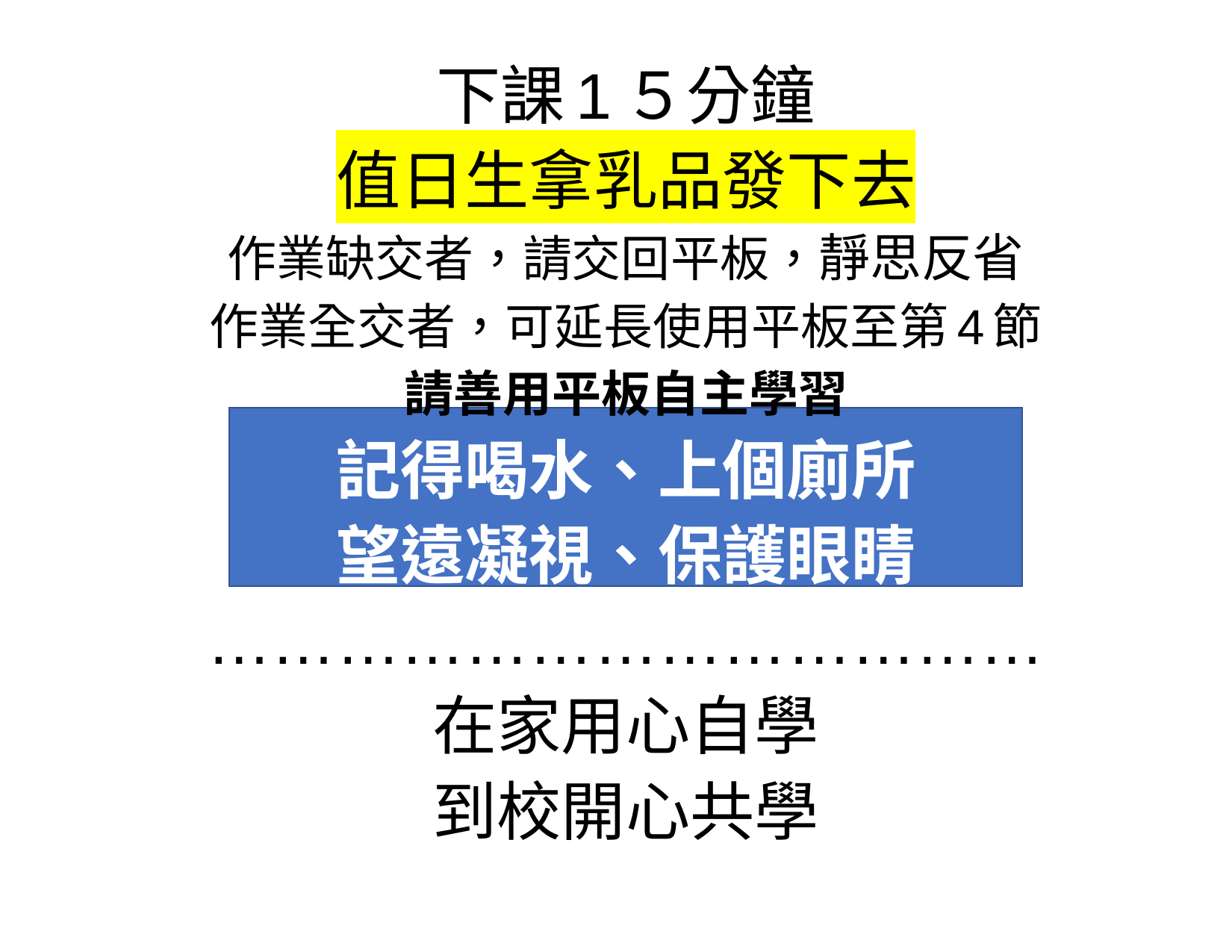

下課1５分鐘
值日生拿乳品發下去
作業缺交者，請交回平板，靜思反省
作業全交者，可延長使用平板至第4節
請善用平板自主學習
記得喝水、上個廁所
望遠凝視、保護眼睛
…………………………………
在家用心自學
到校開心共學